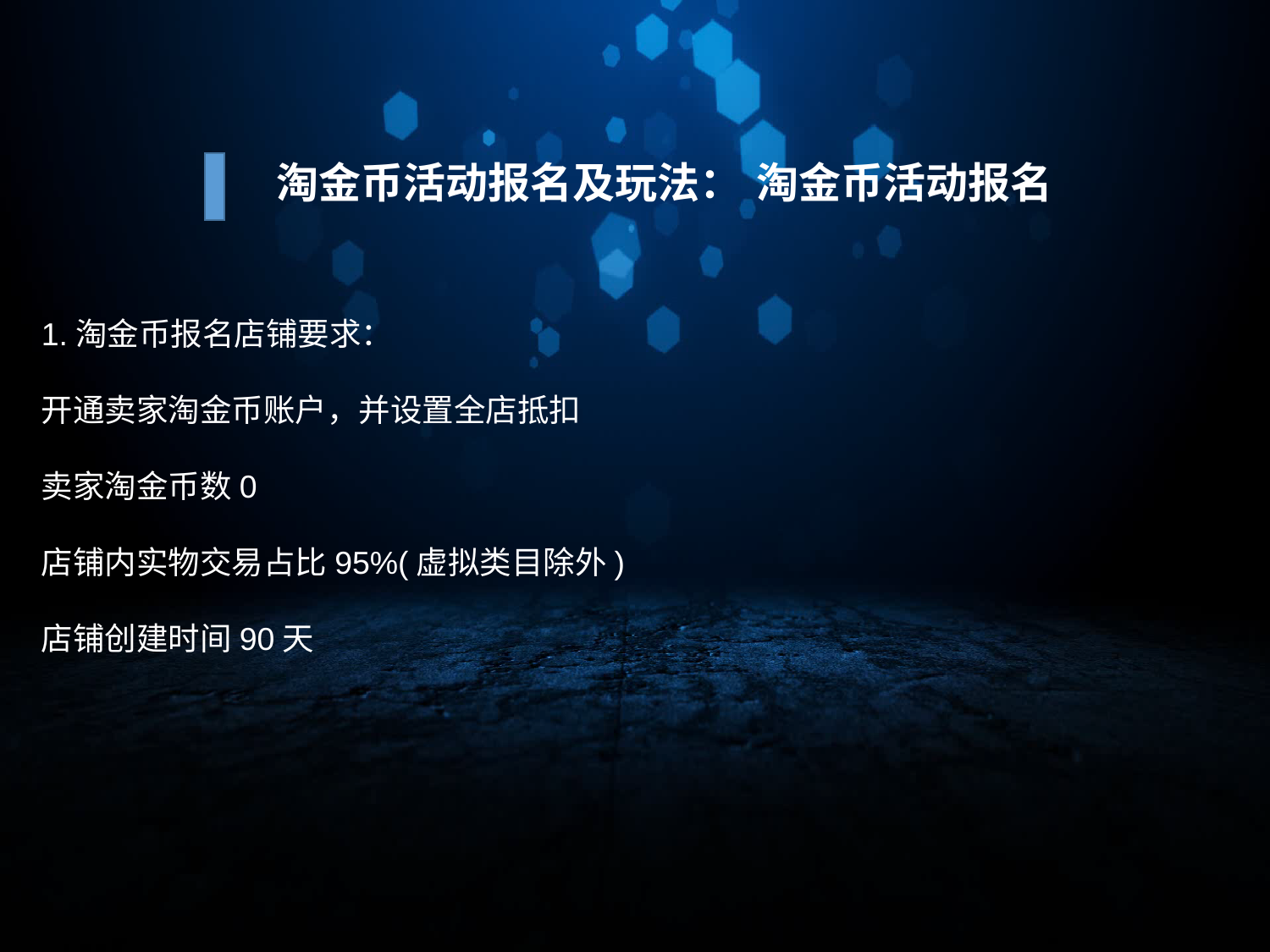

淘金币活动报名
淘金币活动报名及玩法：

1.淘金币报名店铺要求：

开通卖家淘金币账户，并设置全店抵扣

卖家淘金币数0

店铺内实物交易占比95%(虚拟类目除外)

店铺创建时间90天